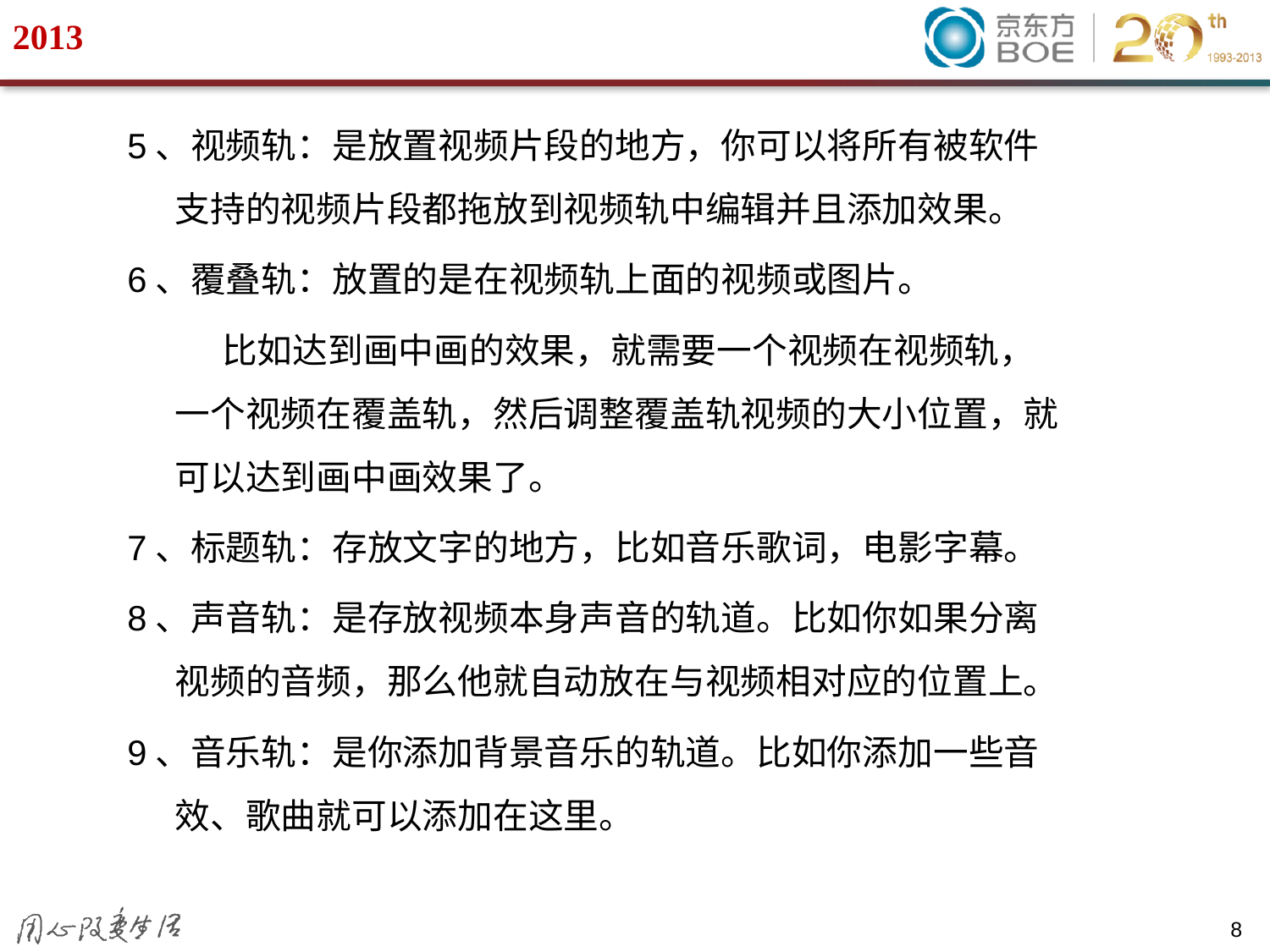

#
5、视频轨：是放置视频片段的地方，你可以将所有被软件支持的视频片段都拖放到视频轨中编辑并且添加效果。
6、覆叠轨：放置的是在视频轨上面的视频或图片。
           比如达到画中画的效果，就需要一个视频在视频轨，一个视频在覆盖轨，然后调整覆盖轨视频的大小位置，就可以达到画中画效果了。
7、标题轨：存放文字的地方，比如音乐歌词，电影字幕。
8、声音轨：是存放视频本身声音的轨道。比如你如果分离视频的音频，那么他就自动放在与视频相对应的位置上。
9、音乐轨：是你添加背景音乐的轨道。比如你添加一些音效、歌曲就可以添加在这里。
8